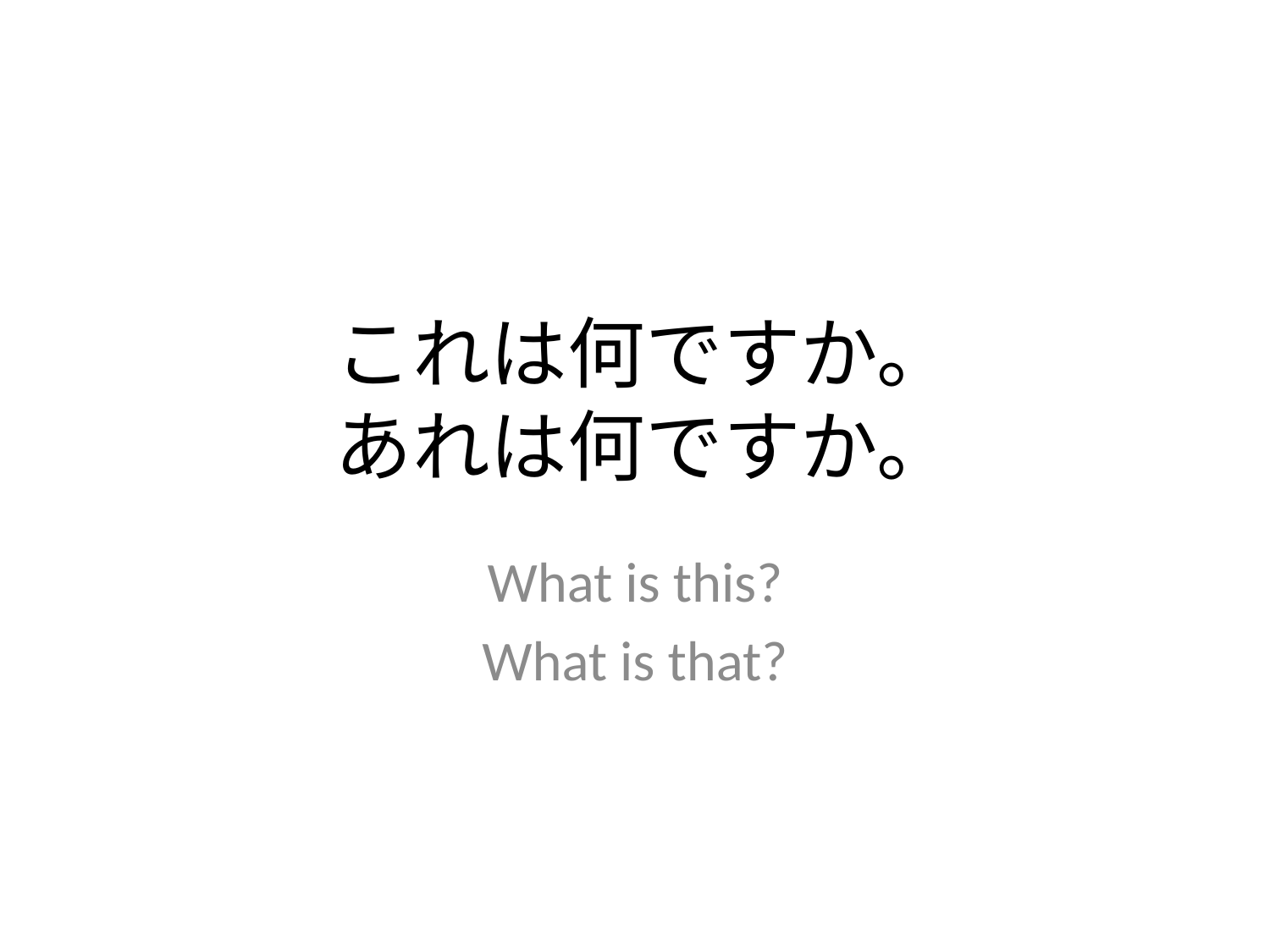

# これは何ですか。 あれは何ですか。
What is this?
What is that?